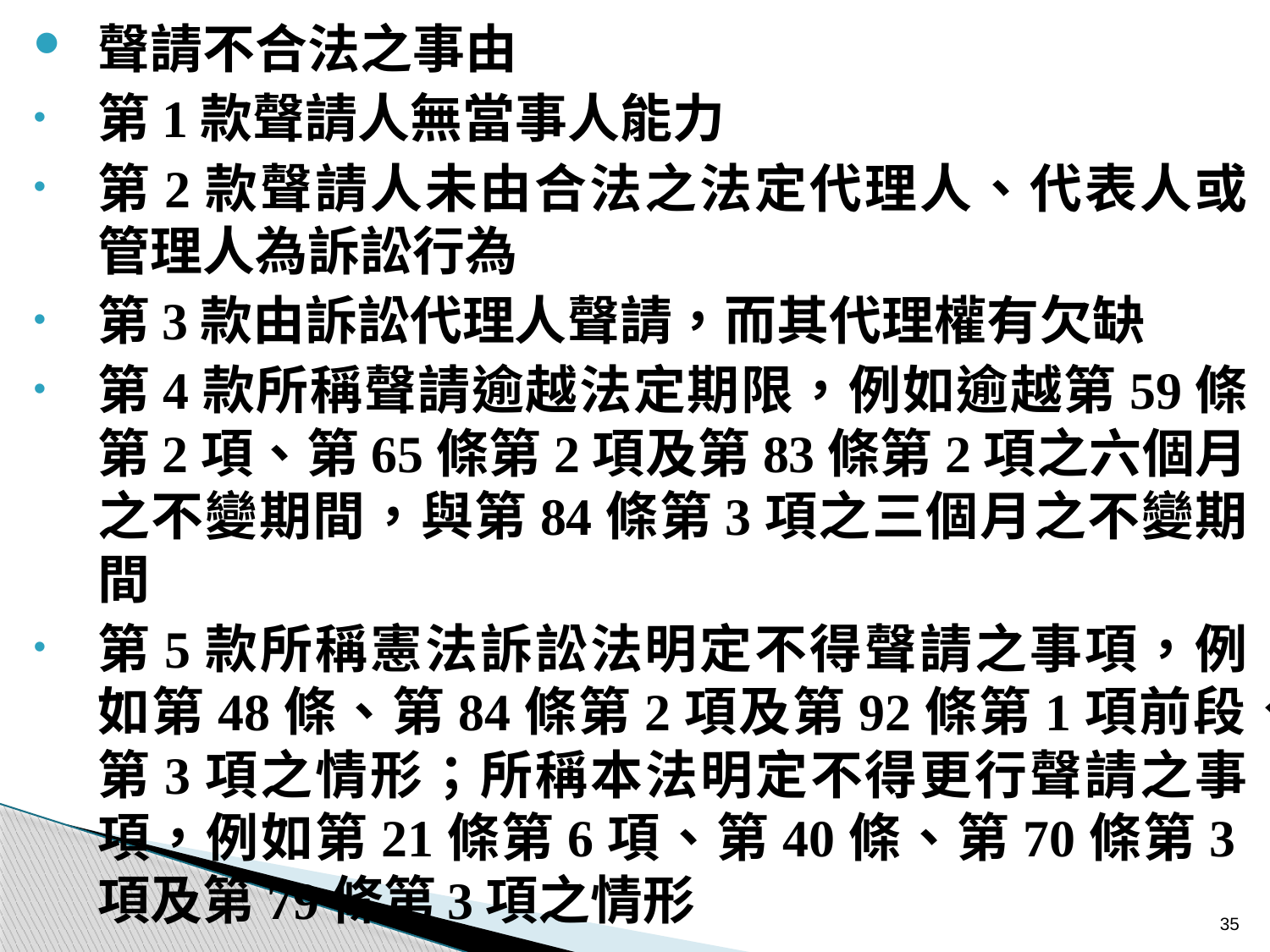

聲請不合法之事由
第1款聲請人無當事人能力
第2款聲請人未由合法之法定代理人、代表人或管理人為訴訟行為
第3款由訴訟代理人聲請，而其代理權有欠缺
第4款所稱聲請逾越法定期限，例如逾越第59條第2項、第65條第2項及第83條第2項之六個月之不變期間，與第84條第3項之三個月之不變期間
第5款所稱憲法訴訟法明定不得聲請之事項，例如第48條、第84條第2項及第92條第1項前段、第3項之情形；所稱本法明定不得更行聲請之事項，例如第21條第6項、第40條、第70條第3項及第79條第3項之情形

35